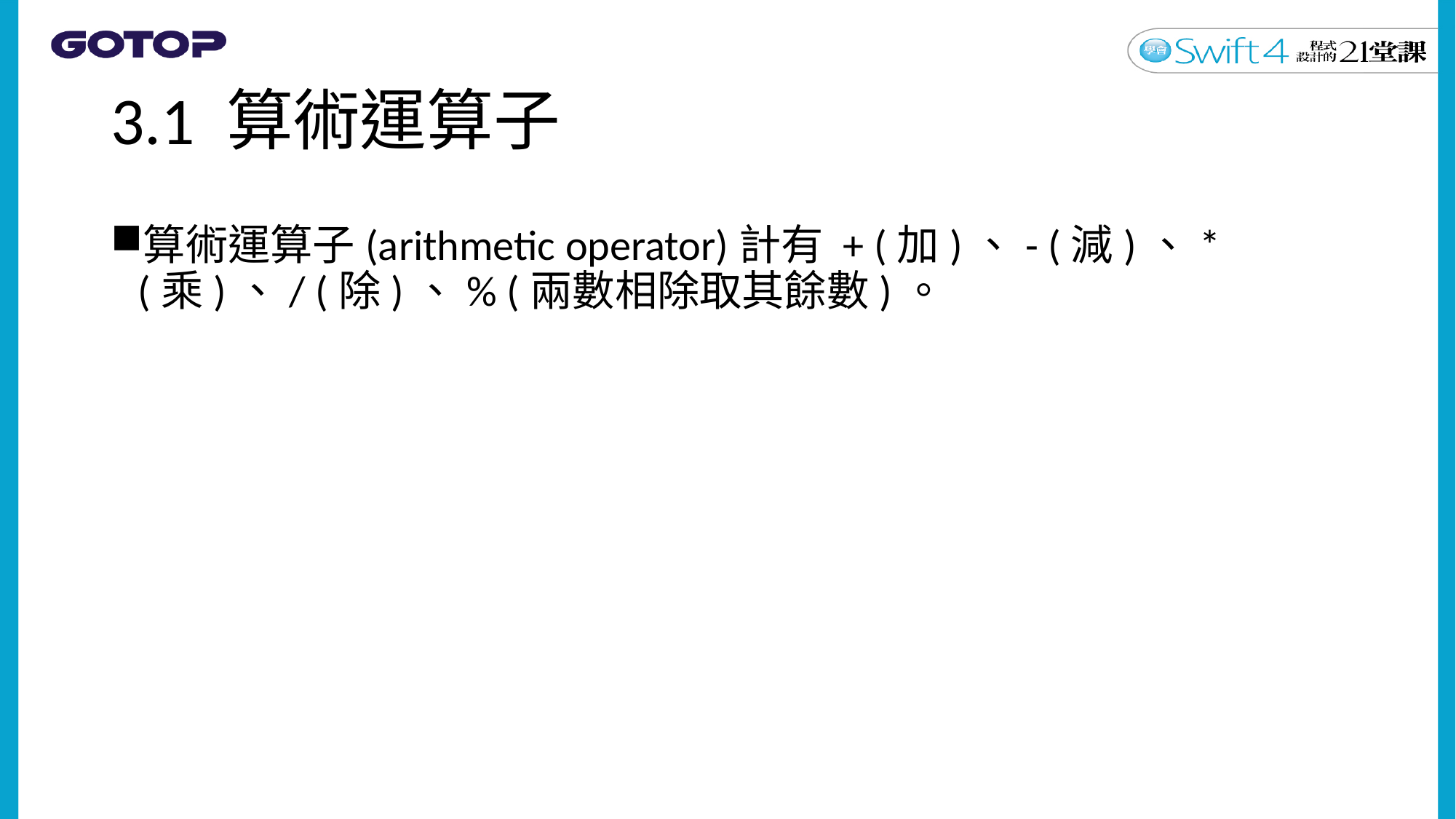

# 3.1 算術運算子
算術運算子(arithmetic operator)計有 + (加)、- (減)、* (乘)、/ (除)、% (兩數相除取其餘數)。